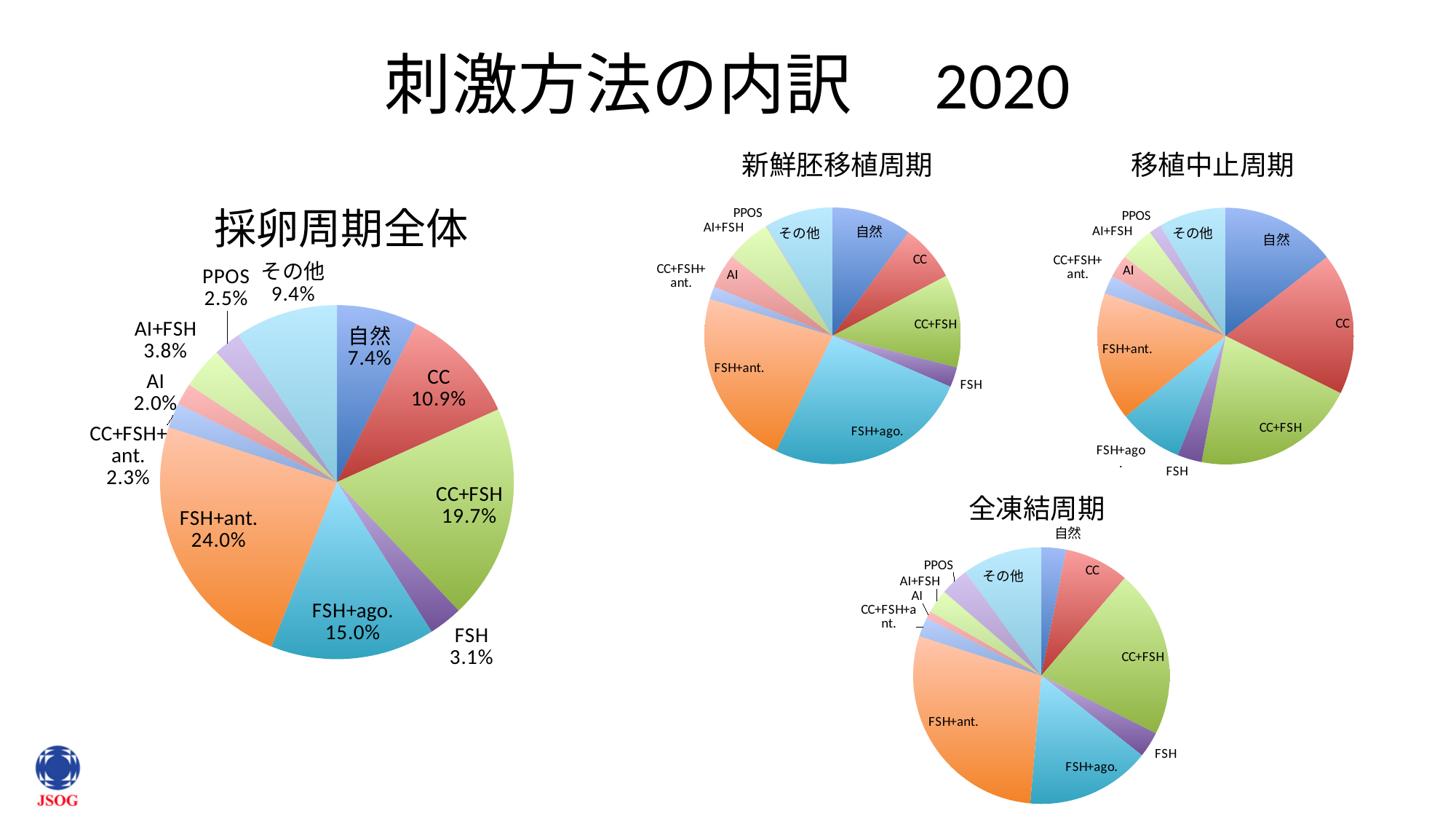

# 刺激方法の内訳　2020
移植中止周期
新鮮胚移植周期

### Chart

| Category |  |
|---|---|
| 自然 | 3266.0 |
| CC | 2332.0 |
| CC+FSH | 3798.0 |
| FSH | 816.0 |
| FSH+ago. | 8361.0 |
| FSH+ant. | 7248.0 |
| CC+FSH+ant. | 524.0 |
| AI | 1417.0 |
| AI+FSH | 1835.0 |
| PPOS | 36.0 |
| その他 | 2790.0 |

### Chart

| Category |  |
|---|---|
| 自然 | 9786.0 |
| CC | 12100.0 |
| CC+FSH | 13997.0 |
| FSH | 2070.0 |
| FSH+ago. | 5527.0 |
| FSH+ant. | 10937.0 |
| CC+FSH+ant. | 1552.0 |
| AI | 1958.0 |
| AI+FSH | 2937.0 |
| PPOS | 1059.0 |
| その他 | 5746.0 |
採卵周期全体

### Chart

| Category |  |
|---|---|
| 自然 | 17128.0 |
| CC | 25126.0 |
| CC+FSH | 45494.0 |
| FSH | 7133.0 |
| FSH+ago. | 34745.0 |
| FSH+ant. | 55528.0 |
| CC+FSH+ant. | 5234.0 |
| AI | 4600.0 |
| AI+FSH | 8812.0 |
| PPOS | 5829.0 |
| その他 | 21738.0 |
全凍結周期

### Chart

| Category |  |
|---|---|
| 自然 | 4043.0 |
| CC | 10635.0 |
| CC+FSH | 27569.0 |
| FSH | 4205.0 |
| FSH+ago. | 20470.0 |
| FSH+ant. | 37222.0 |
| CC+FSH+ant. | 3154.0 |
| AI | 1222.0 |
| AI+FSH | 3890.0 |
| PPOS | 4706.0 |
| その他 | 13112.0 |